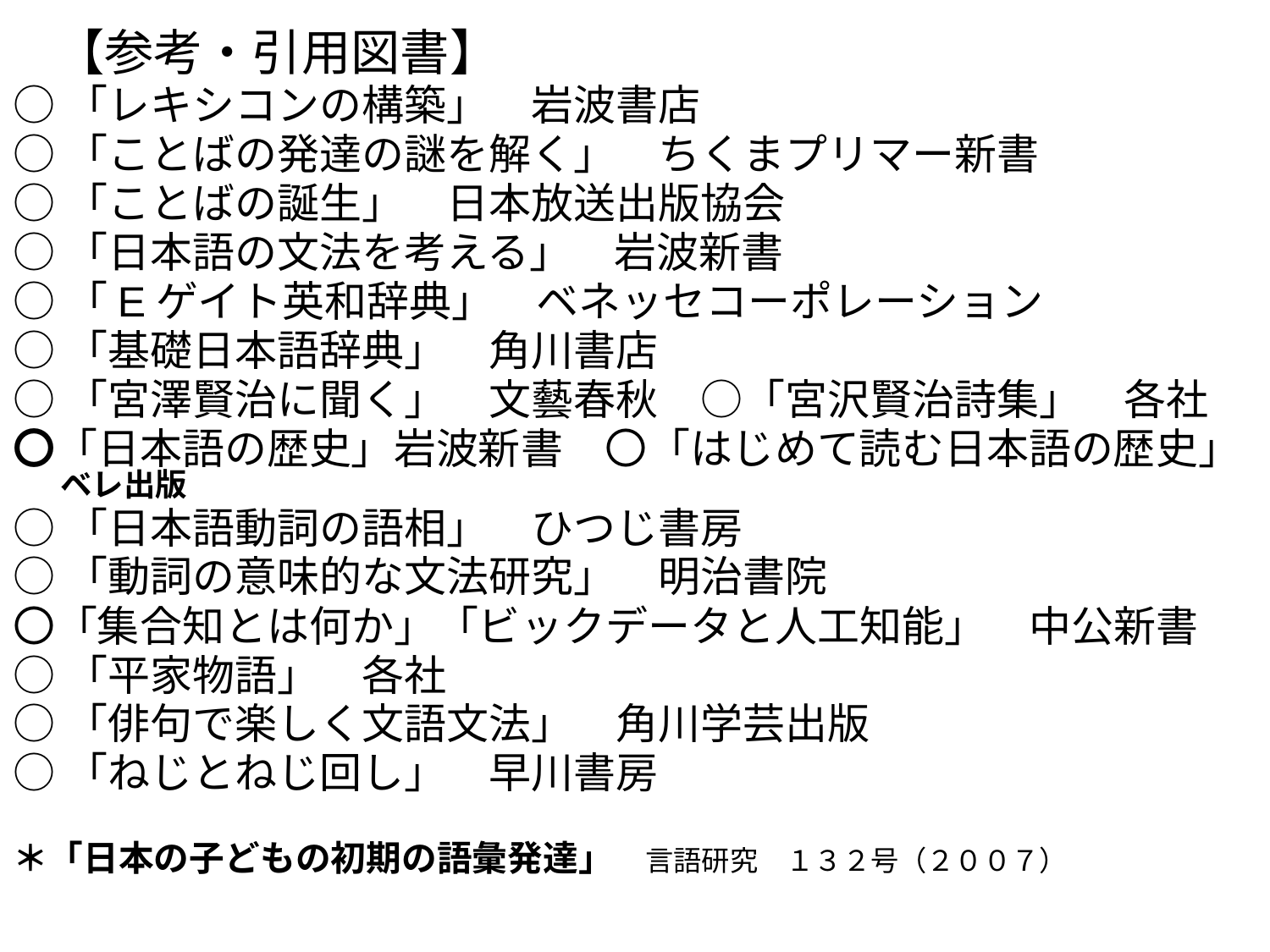

【参考・引用図書】
○「レキシコンの構築」　岩波書店
○「ことばの発達の謎を解く」　ちくまプリマー新書
○「ことばの誕生」　日本放送出版協会
○「日本語の文法を考える」　岩波新書
○「Eゲイト英和辞典」　ベネッセコーポレーション
○「基礎日本語辞典」　角川書店
○「宮澤賢治に聞く」　文藝春秋　○「宮沢賢治詩集」　各社
〇「日本語の歴史」岩波新書　〇「はじめて読む日本語の歴史」ベレ出版
○「日本語動詞の語相」　ひつじ書房
○「動詞の意味的な文法研究」　明治書院
〇「集合知とは何か」「ビックデータと人工知能」　中公新書
○「平家物語」　各社
○「俳句で楽しく文語文法」　角川学芸出版
○「ねじとねじ回し」　早川書房

＊「日本の子どもの初期の語彙発達」　言語研究　１３２号（２００７）